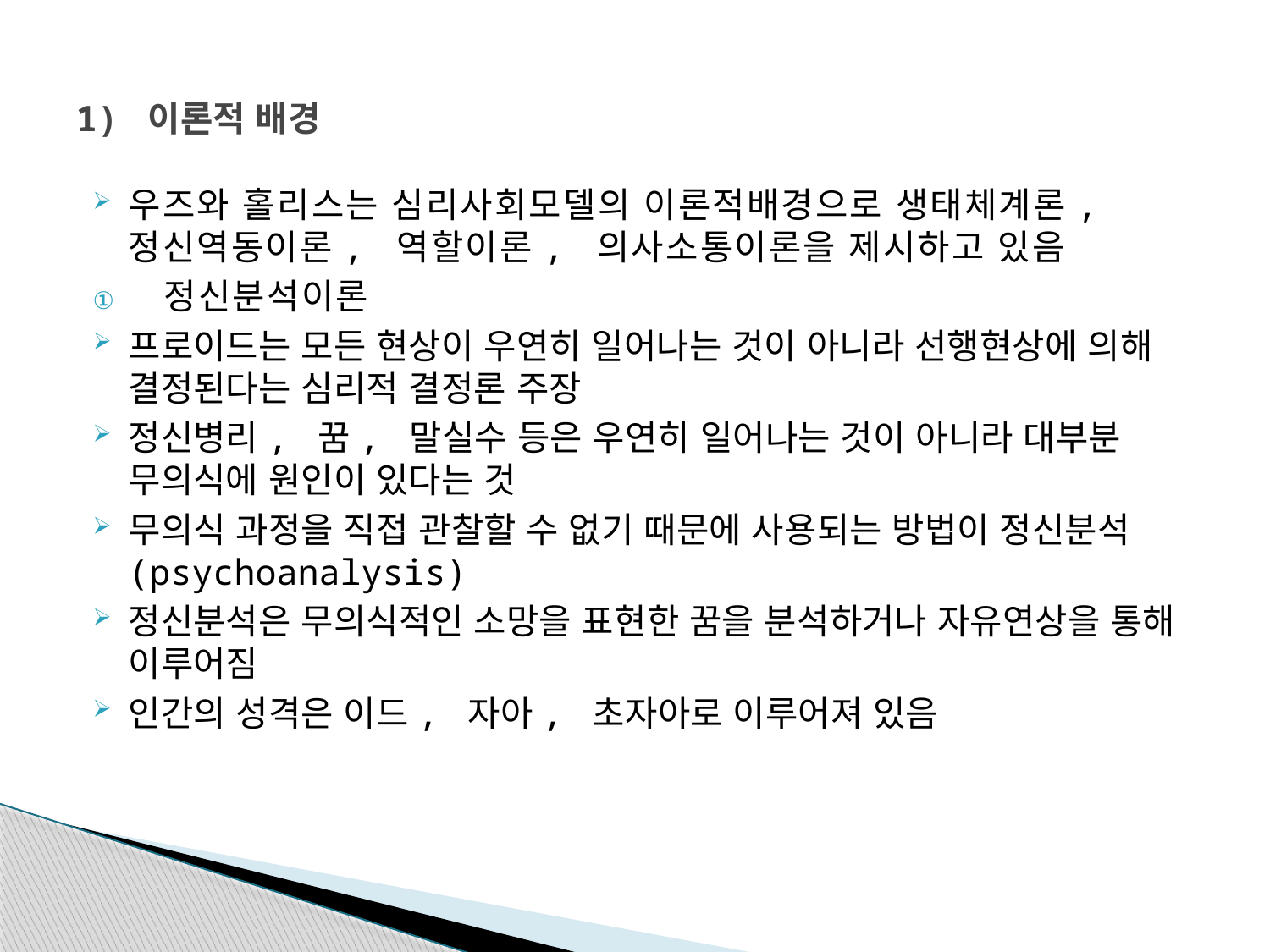

# 1) 이론적 배경
우즈와 홀리스는 심리사회모델의 이론적배경으로 생태체계론, 정신역동이론, 역할이론, 의사소통이론을 제시하고 있음
정신분석이론
프로이드는 모든 현상이 우연히 일어나는 것이 아니라 선행현상에 의해 결정된다는 심리적 결정론 주장
정신병리, 꿈, 말실수 등은 우연히 일어나는 것이 아니라 대부분 무의식에 원인이 있다는 것
무의식 과정을 직접 관찰할 수 없기 때문에 사용되는 방법이 정신분석(psychoanalysis)
정신분석은 무의식적인 소망을 표현한 꿈을 분석하거나 자유연상을 통해 이루어짐
인간의 성격은 이드, 자아, 초자아로 이루어져 있음